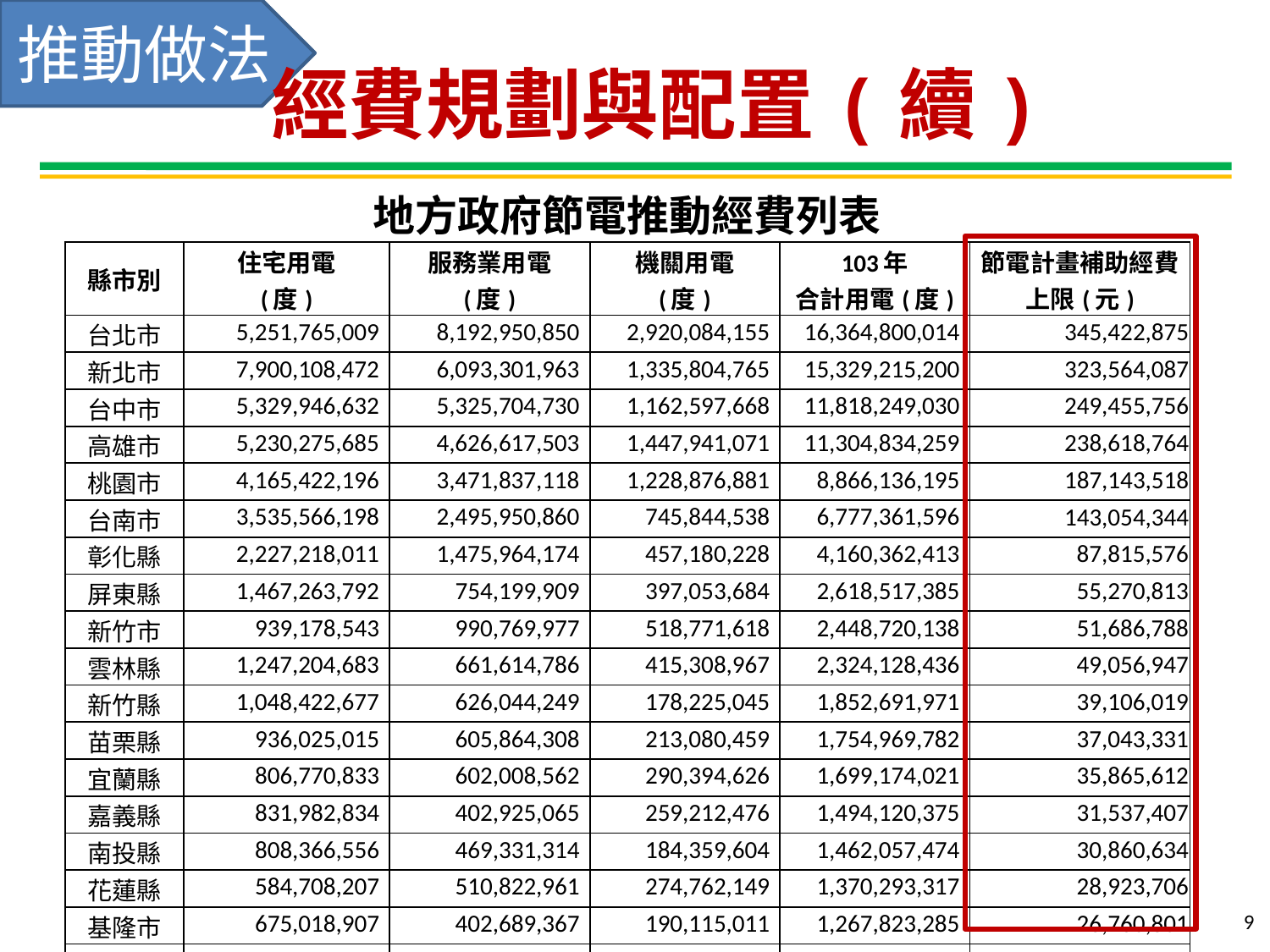

推動做法
經費規劃與配置(續)
# 地方政府節電推動經費列表

| 縣市別 | 住宅用電 (度) | 服務業用電 (度) | 機關用電 (度) | 103年 合計用電(度) | 節電計畫補助經費上限(元) |
| --- | --- | --- | --- | --- | --- |
| 台北市 | 5,251,765,009 | 8,192,950,850 | 2,920,084,155 | 16,364,800,014 | 345,422,875 |
| 新北市 | 7,900,108,472 | 6,093,301,963 | 1,335,804,765 | 15,329,215,200 | 323,564,087 |
| 台中市 | 5,329,946,632 | 5,325,704,730 | 1,162,597,668 | 11,818,249,030 | 249,455,756 |
| 高雄市 | 5,230,275,685 | 4,626,617,503 | 1,447,941,071 | 11,304,834,259 | 238,618,764 |
| 桃園市 | 4,165,422,196 | 3,471,837,118 | 1,228,876,881 | 8,866,136,195 | 187,143,518 |
| 台南市 | 3,535,566,198 | 2,495,950,860 | 745,844,538 | 6,777,361,596 | 143,054,344 |
| 彰化縣 | 2,227,218,011 | 1,475,964,174 | 457,180,228 | 4,160,362,413 | 87,815,576 |
| 屏東縣 | 1,467,263,792 | 754,199,909 | 397,053,684 | 2,618,517,385 | 55,270,813 |
| 新竹市 | 939,178,543 | 990,769,977 | 518,771,618 | 2,448,720,138 | 51,686,788 |
| 雲林縣 | 1,247,204,683 | 661,614,786 | 415,308,967 | 2,324,128,436 | 49,056,947 |
| 新竹縣 | 1,048,422,677 | 626,044,249 | 178,225,045 | 1,852,691,971 | 39,106,019 |
| 苗栗縣 | 936,025,015 | 605,864,308 | 213,080,459 | 1,754,969,782 | 37,043,331 |
| 宜蘭縣 | 806,770,833 | 602,008,562 | 290,394,626 | 1,699,174,021 | 35,865,612 |
| 嘉義縣 | 831,982,834 | 402,925,065 | 259,212,476 | 1,494,120,375 | 31,537,407 |
| 南投縣 | 808,366,556 | 469,331,314 | 184,359,604 | 1,462,057,474 | 30,860,634 |
| 花蓮縣 | 584,708,207 | 510,822,961 | 274,762,149 | 1,370,293,317 | 28,923,706 |
| 基隆市 | 675,018,907 | 402,689,367 | 190,115,011 | 1,267,823,285 | 26,760,801 |
| 嘉義市 | 502,914,607 | 436,477,107 | 153,018,202 | 1,092,409,916 | 23,058,233 |
| 台東縣 | 361,278,372 | 244,238,432 | 140,884,182 | 746,400,986 | 15,754,789 |
| 合計 | 43,849,437,229 | 38,389,313,235 | 12,513,515,329 | 94,752,265,793 | 2,000,000,000 |
9